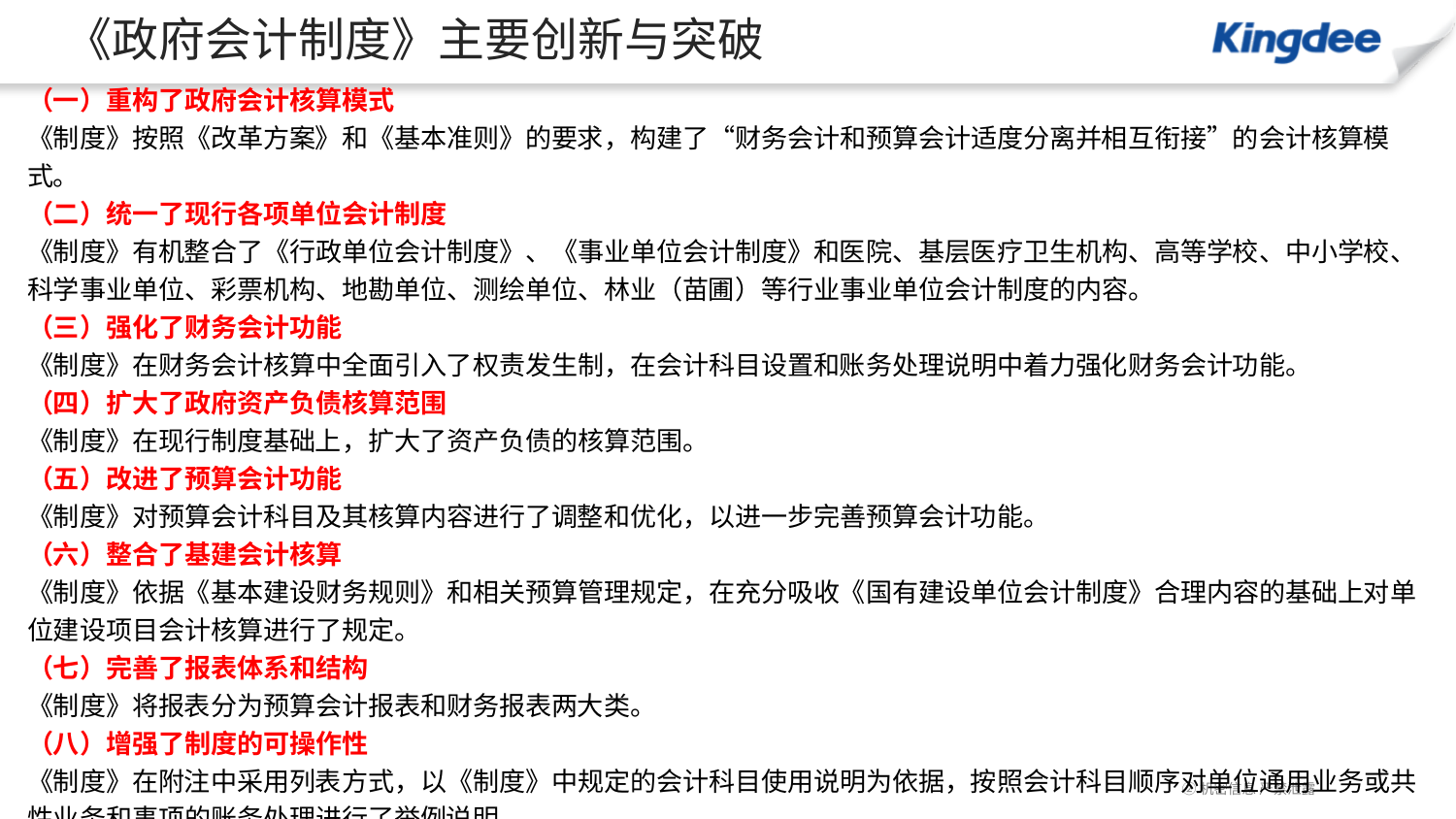

# 《政府会计制度》主要创新与突破
（一）重构了政府会计核算模式
《制度》按照《改革方案》和《基本准则》的要求，构建了“财务会计和预算会计适度分离并相互衔接”的会计核算模式。
（二）统一了现行各项单位会计制度
《制度》有机整合了《行政单位会计制度》、《事业单位会计制度》和医院、基层医疗卫生机构、高等学校、中小学校、科学事业单位、彩票机构、地勘单位、测绘单位、林业（苗圃）等行业事业单位会计制度的内容。
（三）强化了财务会计功能
《制度》在财务会计核算中全面引入了权责发生制，在会计科目设置和账务处理说明中着力强化财务会计功能。
（四）扩大了政府资产负债核算范围
《制度》在现行制度基础上，扩大了资产负债的核算范围。
（五）改进了预算会计功能
《制度》对预算会计科目及其核算内容进行了调整和优化，以进一步完善预算会计功能。
（六）整合了基建会计核算
《制度》依据《基本建设财务规则》和相关预算管理规定，在充分吸收《国有建设单位会计制度》合理内容的基础上对单位建设项目会计核算进行了规定。
（七）完善了报表体系和结构
《制度》将报表分为预算会计报表和财务报表两大类。
（八）增强了制度的可操作性
《制度》在附注中采用列表方式，以《制度》中规定的会计科目使用说明为依据，按照会计科目顺序对单位通用业务或共性业务和事项的账务处理进行了举例说明。